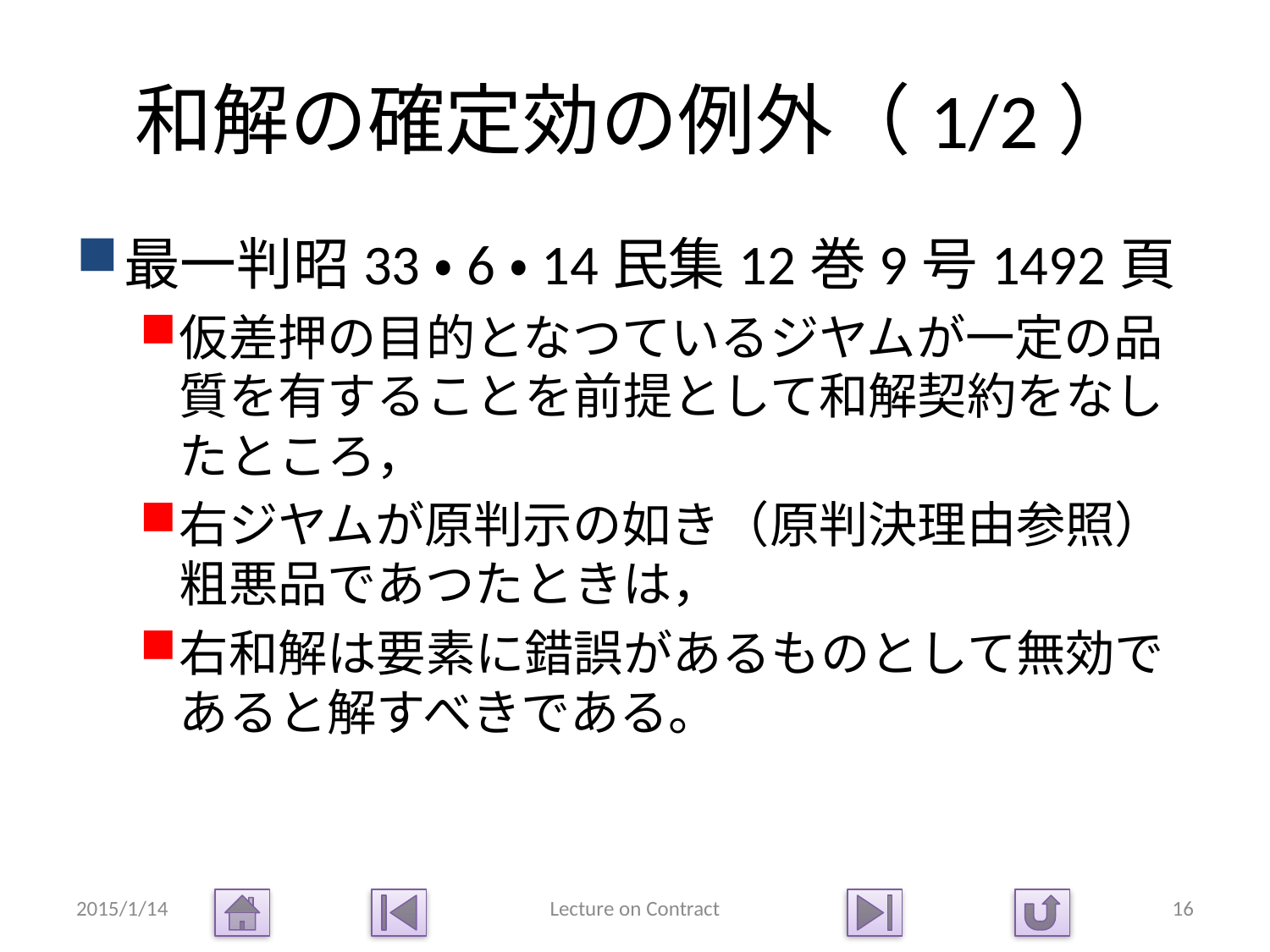

# 和解の確定効の例外（1/2）
最一判昭33・6・14民集12巻9号1492頁
仮差押の目的となつているジヤムが一定の品質を有することを前提として和解契約をなしたところ，
右ジヤムが原判示の如き（原判決理由参照）粗悪品であつたときは，
右和解は要素に錯誤があるものとして無効であると解すべきである。
2015/1/14
Lecture on Contract
16